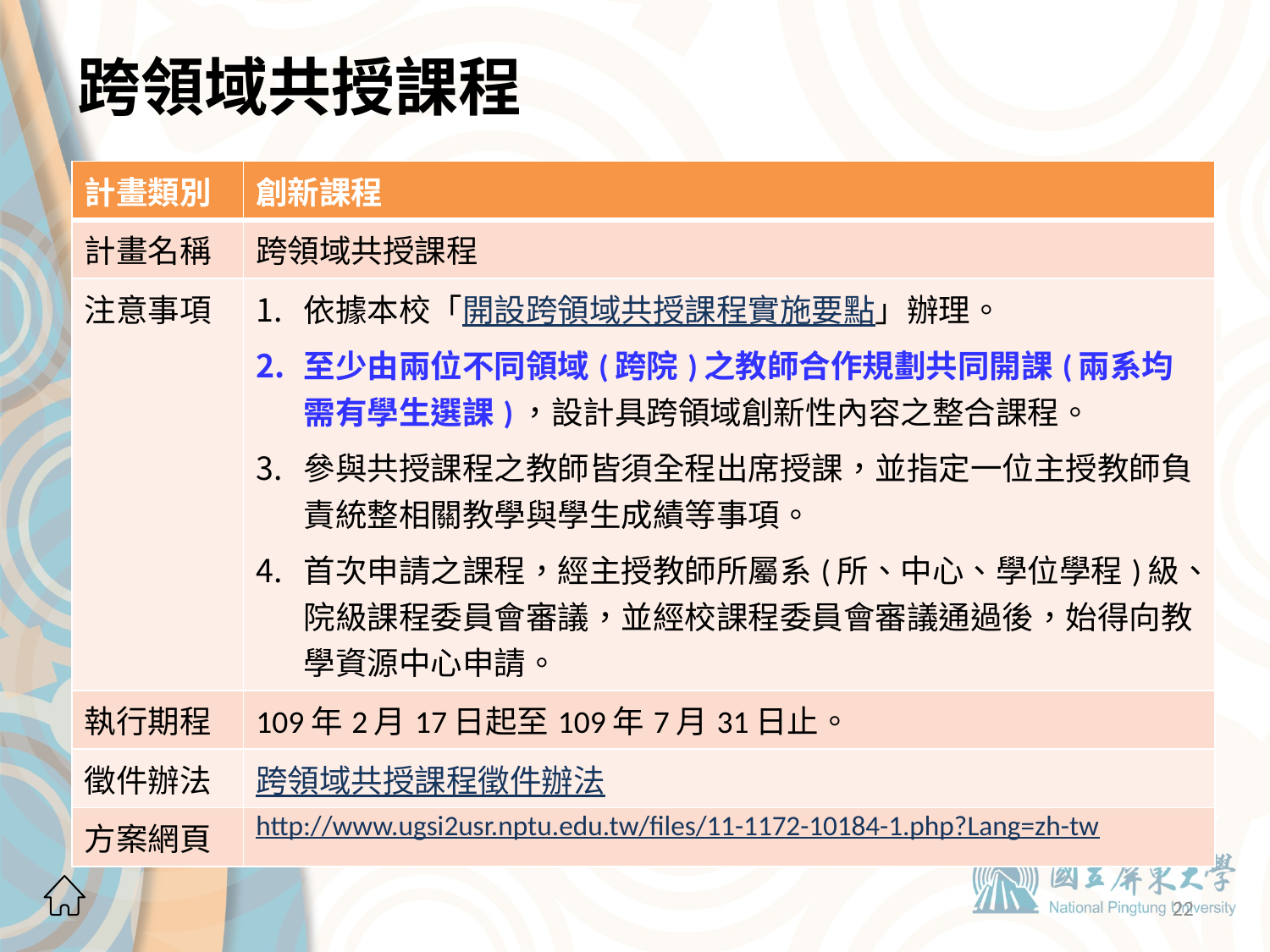

# 跨領域共授課程
| 計畫類別 | 創新課程 |
| --- | --- |
| 計畫名稱 | 跨領域共授課程 |
| 注意事項 | 依據本校「開設跨領域共授課程實施要點」辦理。 至少由兩位不同領域(跨院)之教師合作規劃共同開課(兩系均需有學生選課)，設計具跨領域創新性內容之整合課程。 參與共授課程之教師皆須全程出席授課，並指定一位主授教師負責統整相關教學與學生成績等事項。 首次申請之課程，經主授教師所屬系(所、中心、學位學程)級、院級課程委員會審議，並經校課程委員會審議通過後，始得向教學資源中心申請。 |
| 執行期程 | 109年2月17日起至109年7月31日止。 |
| 徵件辦法 | 跨領域共授課程徵件辦法 |
| 方案網頁 | http://www.ugsi2usr.nptu.edu.tw/files/11-1172-10184-1.php?Lang=zh-tw |

22